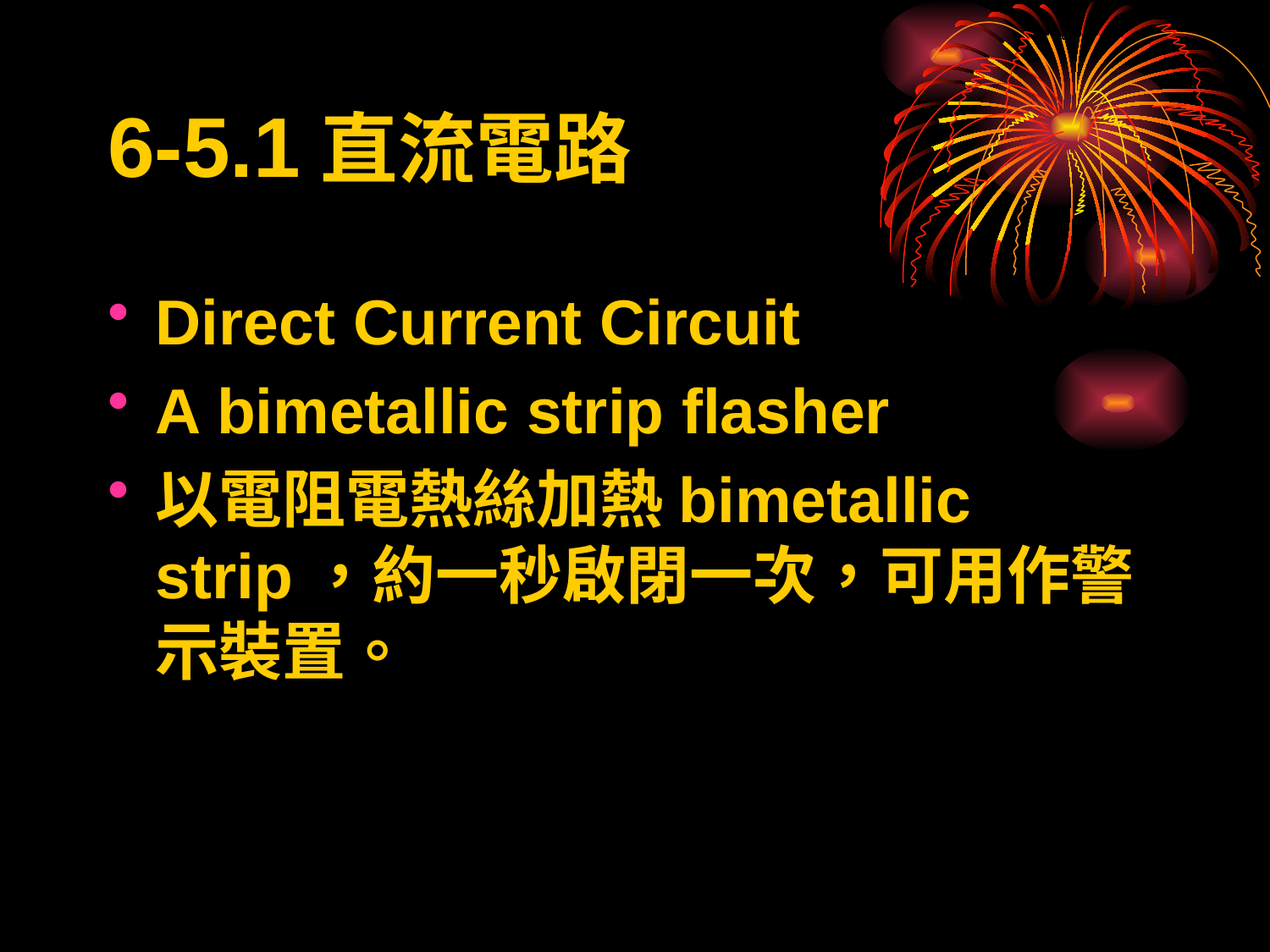

# 6-5.1直流電路
Direct Current Circuit
A bimetallic strip flasher
以電阻電熱絲加熱bimetallic strip，約一秒啟閉一次，可用作警示裝置。